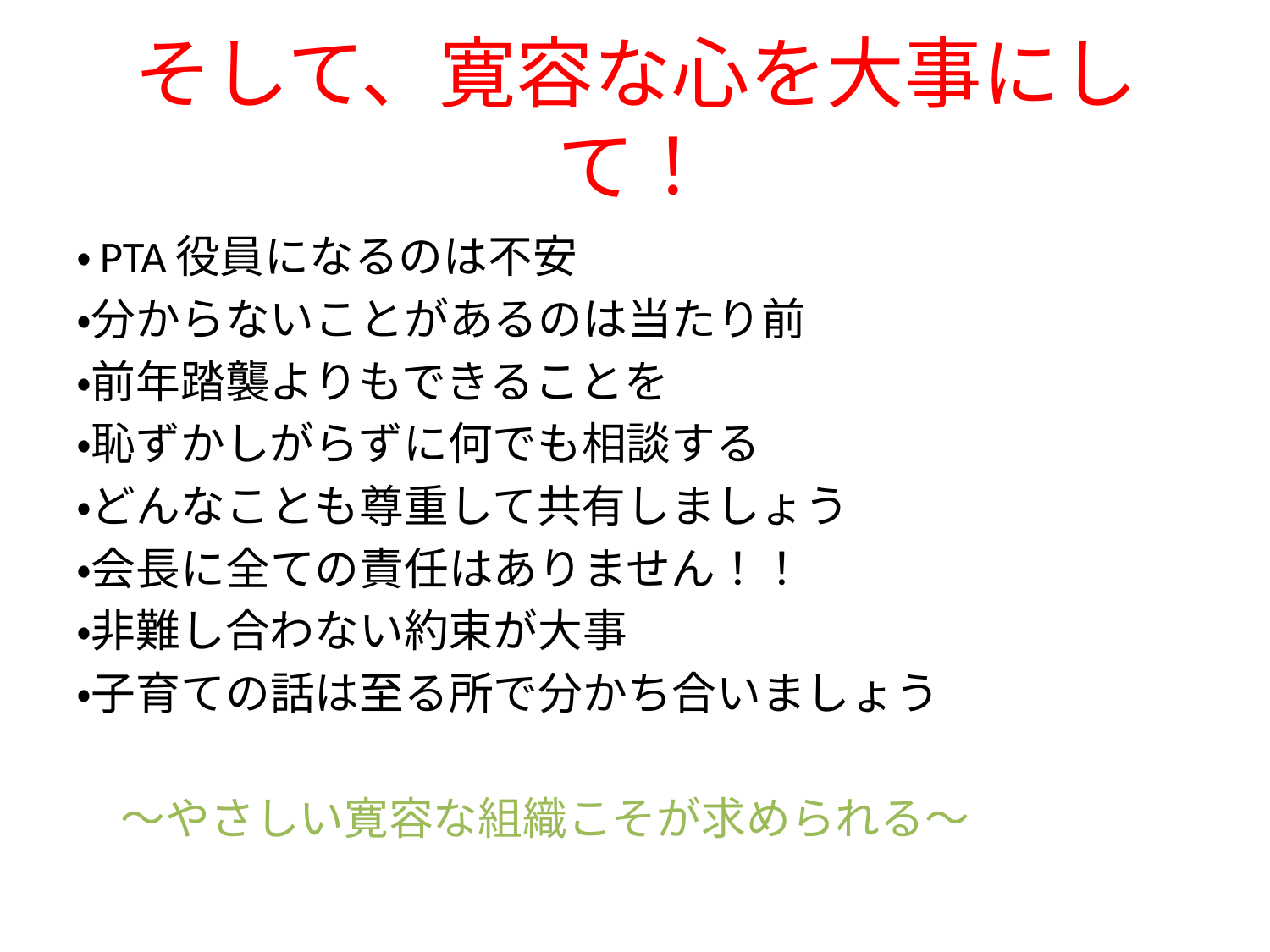

# そして、寛容な心を大事にして！
・PTA役員になるのは不安
・分からないことがあるのは当たり前
・前年踏襲よりもできることを
・恥ずかしがらずに何でも相談する
・どんなことも尊重して共有しましょう
・会長に全ての責任はありません！！
・非難し合わない約束が大事
・子育ての話は至る所で分かち合いましょう

　～やさしい寛容な組織こそが求められる～